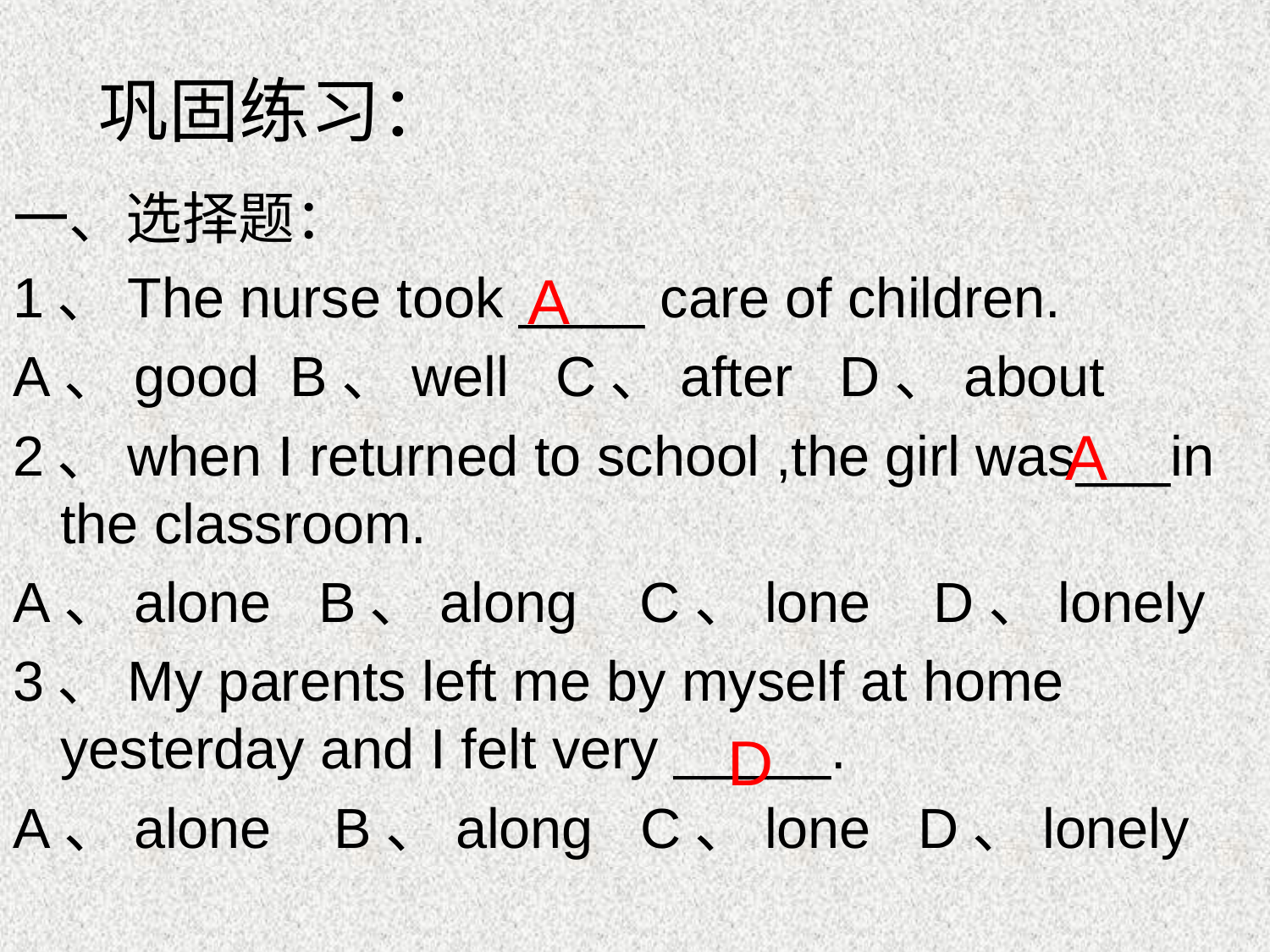

巩固练习：
一、选择题：
1、The nurse took ____ care of children.
A、good  B、well   C、after   D、about
2、when I returned to school ,the girl was___in the classroom.
A、alone   B、along    C、lone    D、lonely
3、My parents left me by myself at home yesterday and I felt very _____.
A、alone    B、along   C、lone   D、lonely

A

A
D